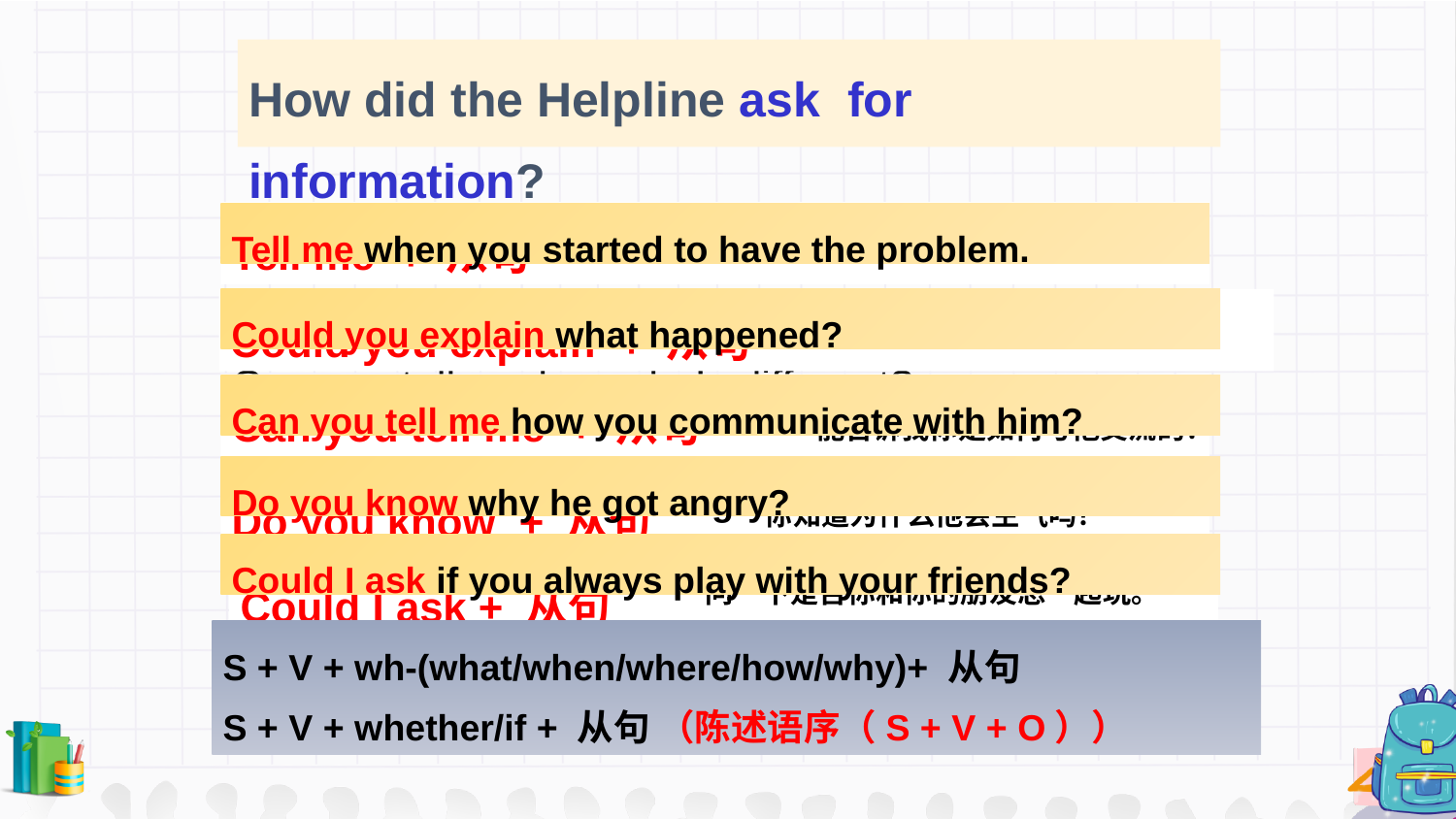

How did the Helpline ask  for information?
Tell me when the problem started.
Could you explain what happened then?
Can you tell me how she’s different?
Do you know why she treats you like that?
Could I ask if you’ve mentioned this to her?
Tell me  + 从句
Tell me when you started to have the problem.
告诉我你什么时候开始有这个问题的？
Could you explain  + 从句
Could you explain what happened?
能解释一下发生了什么吗？
Can you tell me  + 从句
Can you tell me how you communicate with him?
能告诉我你是如何与他交流的？
Do you know why he got angry?
Do you know  + 从句
你知道为什么他会生气吗？
Could I ask if you always play with your friends?
Could I ask + 从句
问一下是否你和你的朋友总一起玩。
S + V + wh-(what/when/where/how/why)+ 从句
S + V + whether/if + 从句 （陈述语序（S + V + O））